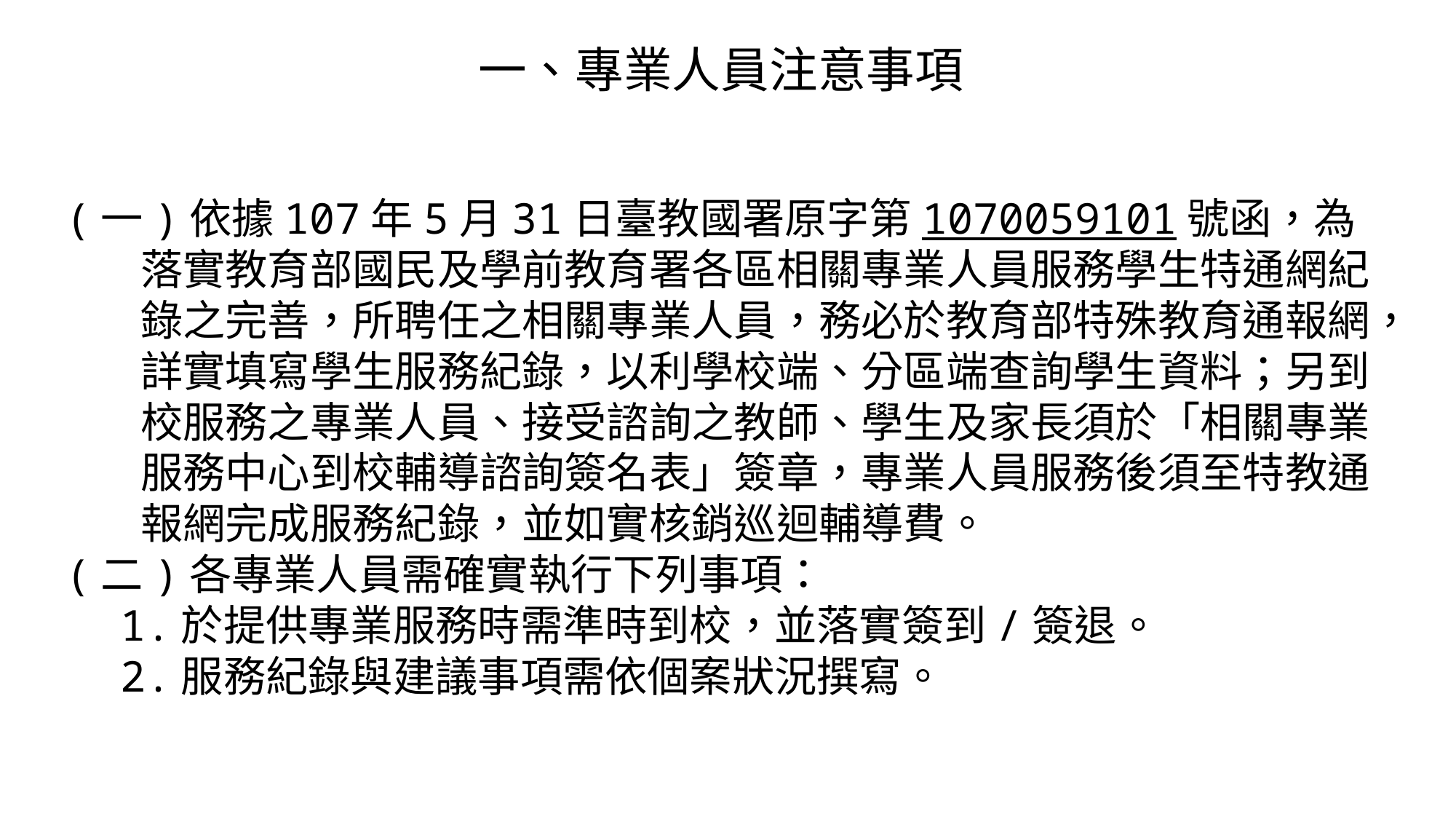

# 一、專業人員注意事項

(一)依據107年5月31日臺教國署原字第1070059101號函，為落實教育部國民及學前教育署各區相關專業人員服務學生特通網紀錄之完善，所聘任之相關專業人員，務必於教育部特殊教育通報網，詳實填寫學生服務紀錄，以利學校端、分區端查詢學生資料；另到校服務之專業人員、接受諮詢之教師、學生及家長須於「相關專業服務中心到校輔導諮詢簽名表」簽章，專業人員服務後須至特教通報網完成服務紀錄，並如實核銷巡迴輔導費。
(二)各專業人員需確實執行下列事項：
1.於提供專業服務時需準時到校，並落實簽到/簽退。
2.服務紀錄與建議事項需依個案狀況撰寫。